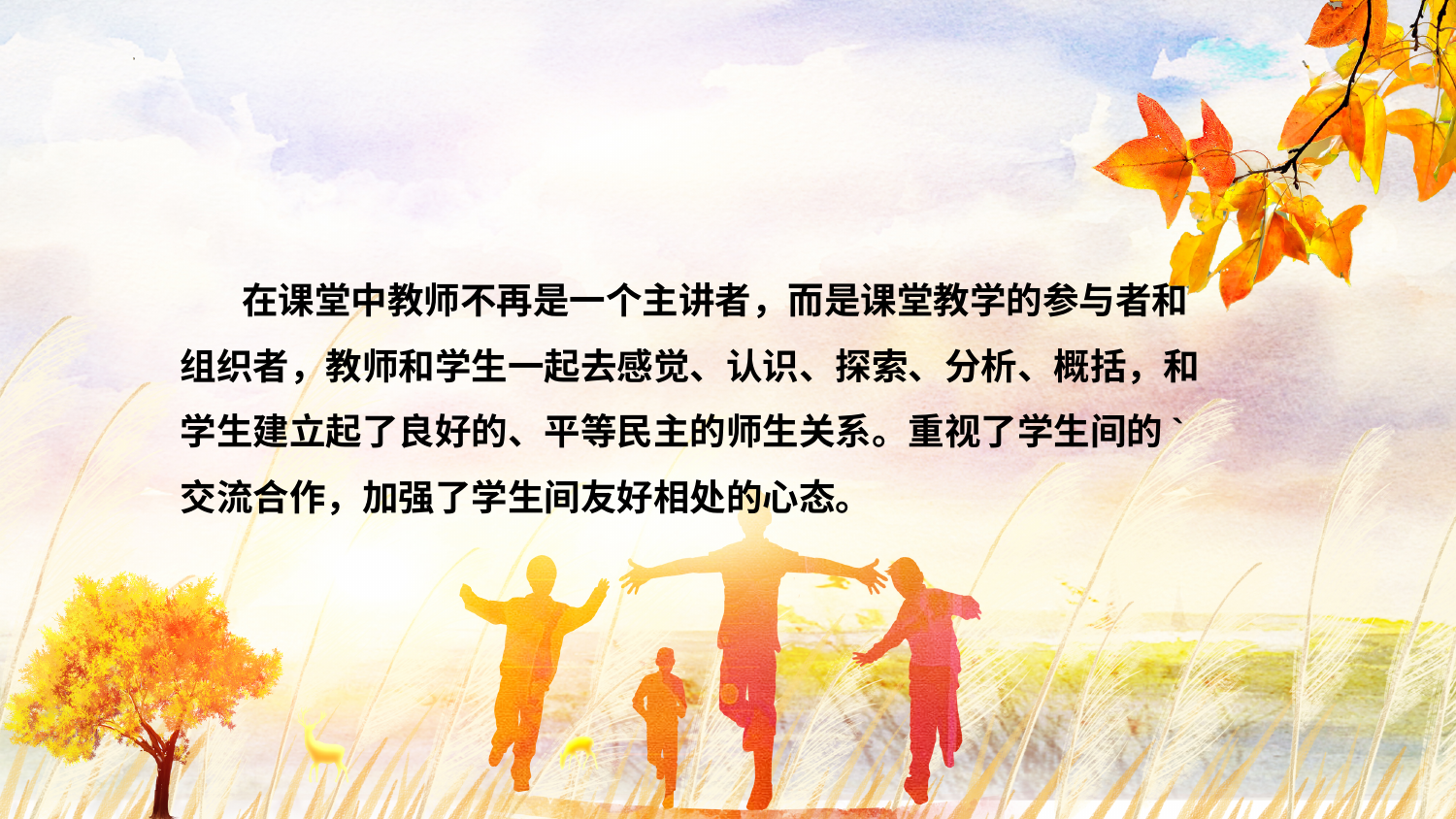

在课堂中教师不再是一个主讲者，而是课堂教学的参与者和组织者，教师和学生一起去感觉、认识、探索、分析、概括，和学生建立起了良好的、平等民主的师生关系。重视了学生间的`交流合作，加强了学生间友好相处的心态。